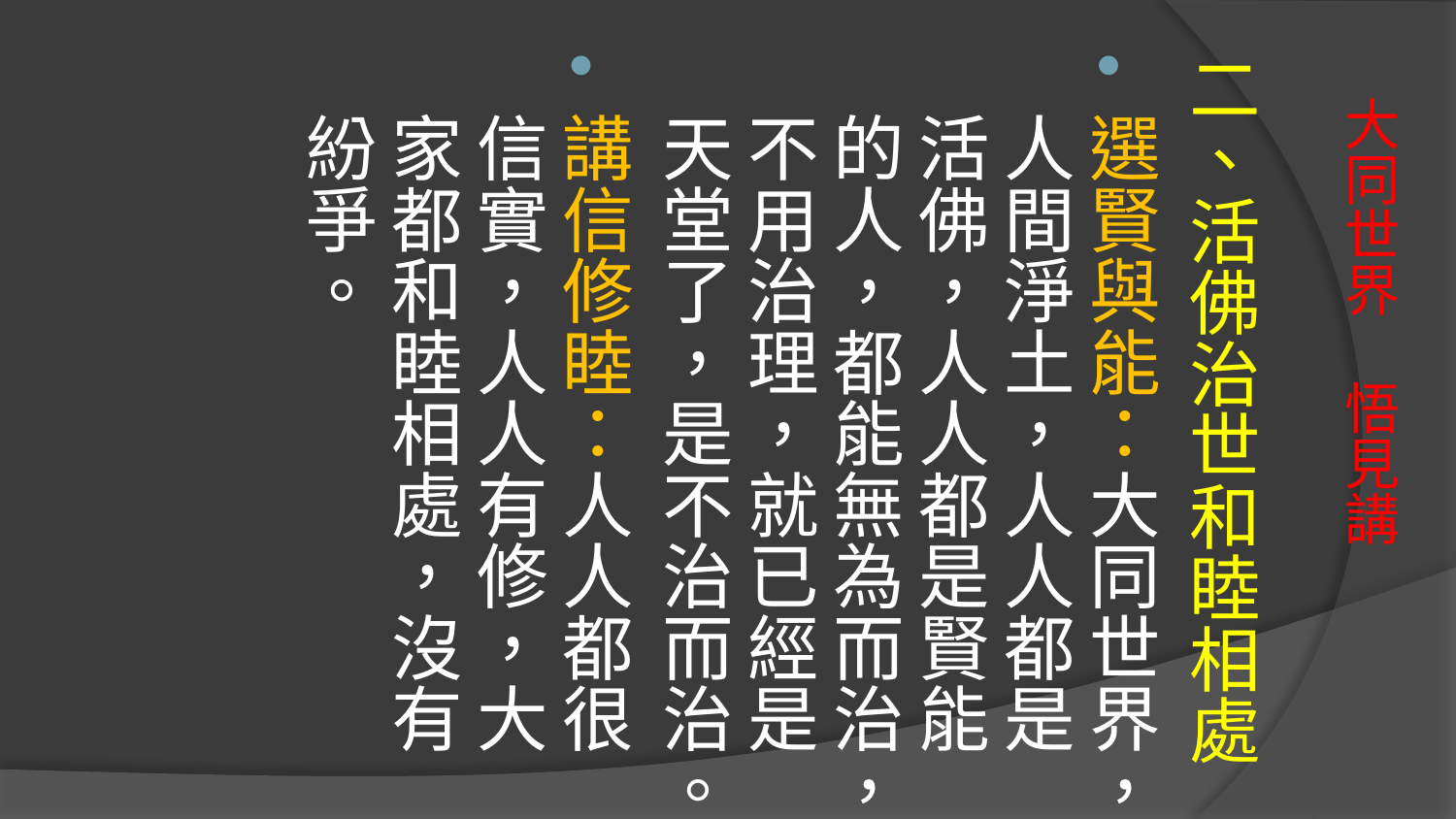

二、活佛治世和睦相處
選賢與能：大同世界，人間淨土，人人都是活佛，人人都是賢能的人，都能無為而治，不用治理，就已經是天堂了，是不治而治。
講信修睦：人人都很信實，人人有修，大家都和睦相處，沒有紛爭。

# 大同世界     悟見講